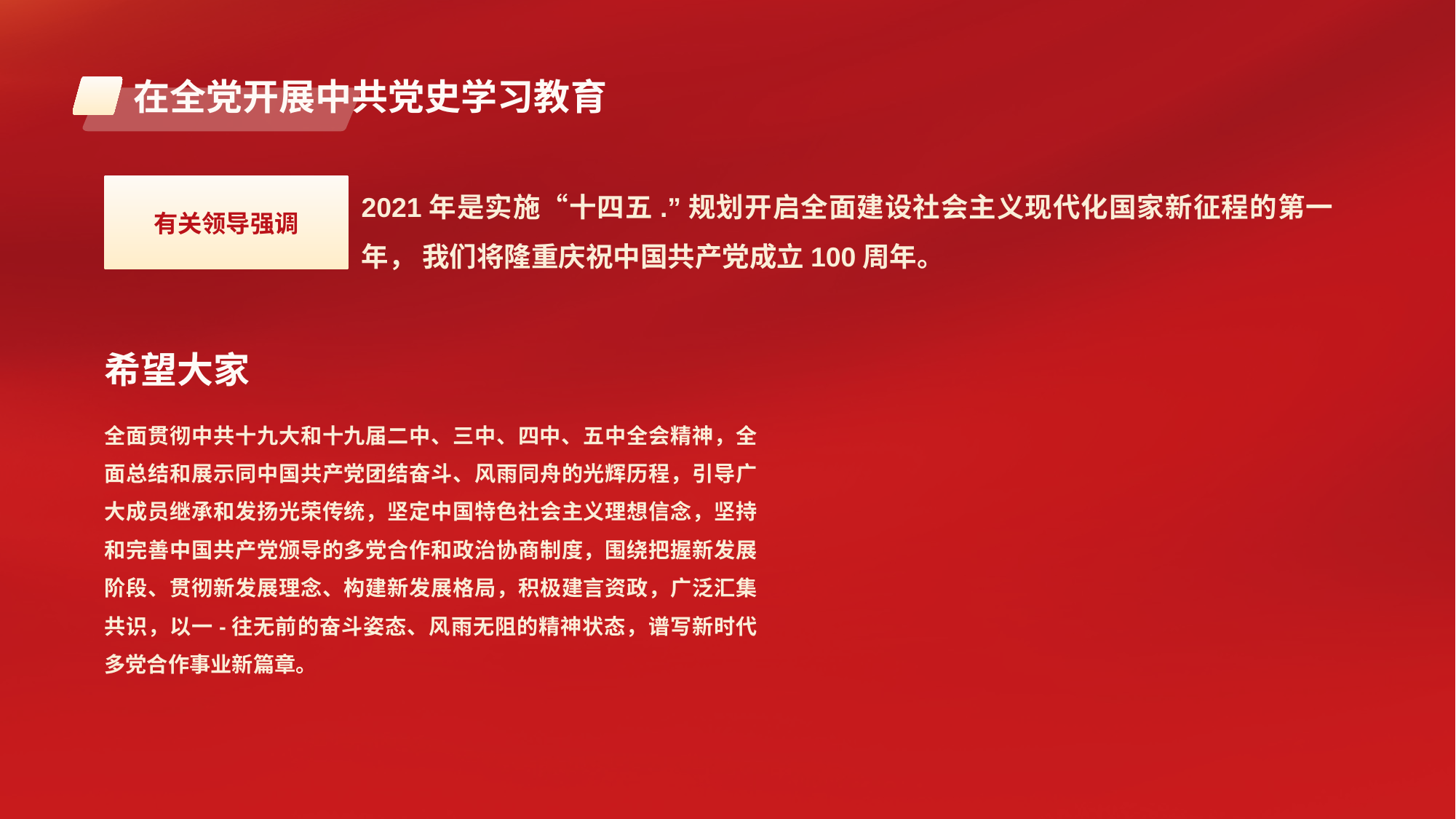

在全党开展中共党史学习教育

2021年是实施“十四五.”规划开启全面建设社会主义现代化国家新征程的第一年， 我们将隆重庆祝中国共产党成立100周年。
有关领导强调
希望大家
全面贯彻中共十九大和十九届二中、三中、四中、五中全会精神，全面总结和展示同中国共产党团结奋斗、风雨同舟的光辉历程，引导广大成员继承和发扬光荣传统，坚定中国特色社会主义理想信念，坚持和完善中国共产党颁导的多党合作和政治协商制度，围绕把握新发展阶段、贯彻新发展理念、构建新发展格局，积极建言资政，广泛汇集共识，以一-往无前的奋斗姿态、风雨无阻的精神状态，谱写新时代多党合作事业新篇章。